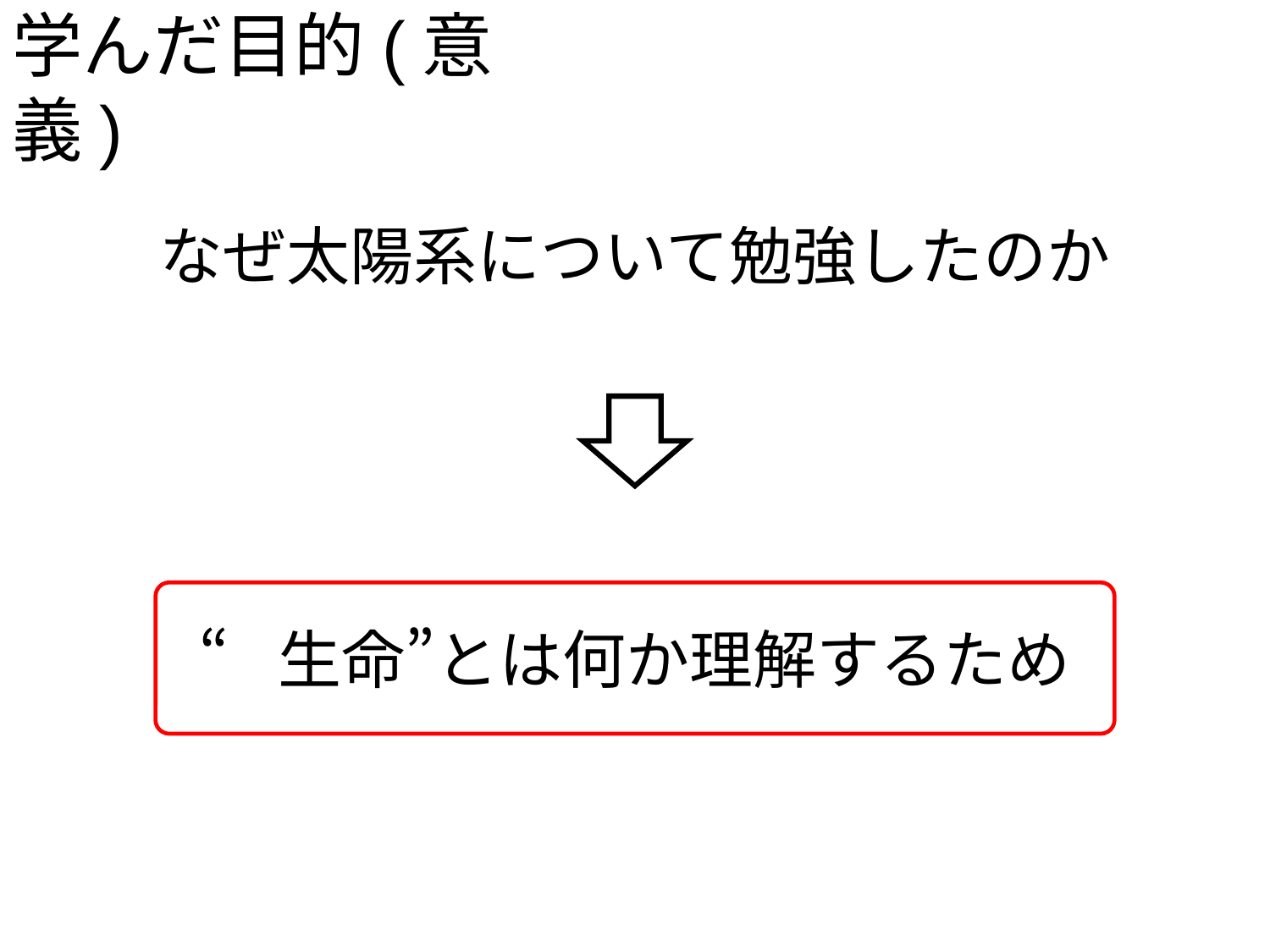

学んだ目的(意義)
なぜ太陽系について勉強したのか

“生命”とは何か理解するため